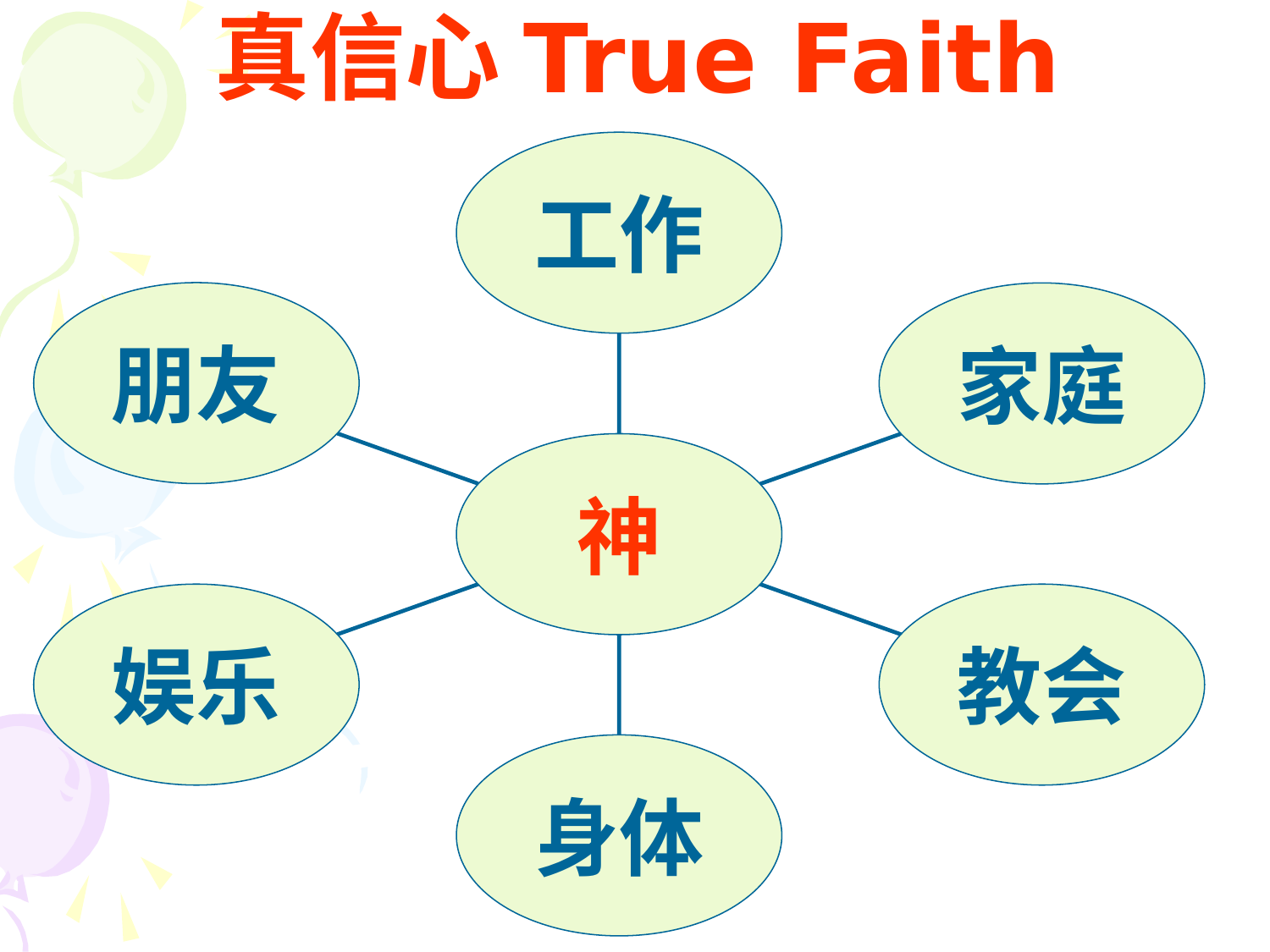

# 真信心True Faith
工作
朋友
家庭

神

娱乐

教会

身体